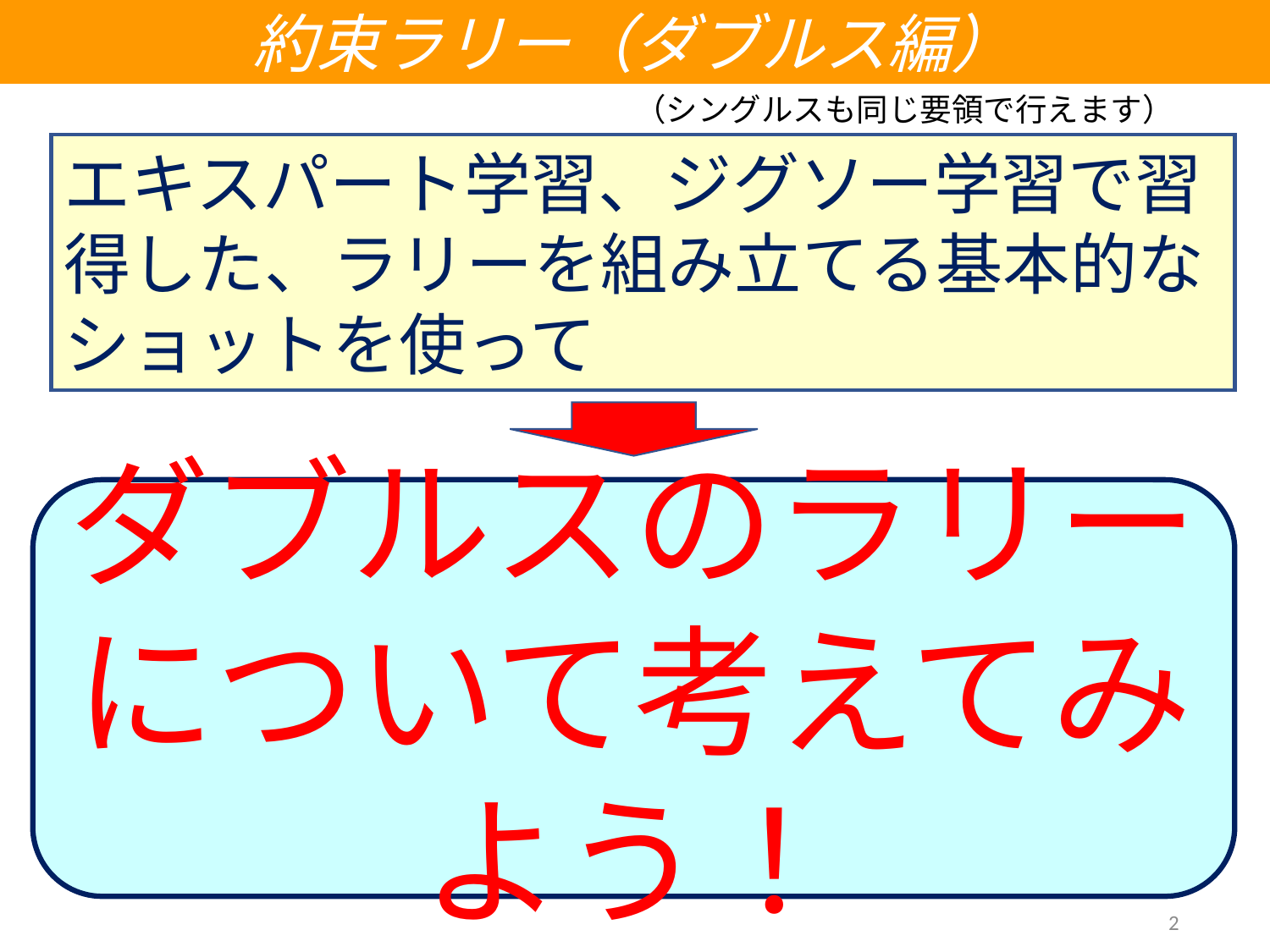

約束ラリー（ダブルス編）
（シングルスも同じ要領で行えます）
エキスパート学習、ジグソー学習で習得した、ラリーを組み立てる基本的なショットを使って

ダブルスのラリーについて考えてみよう！
2